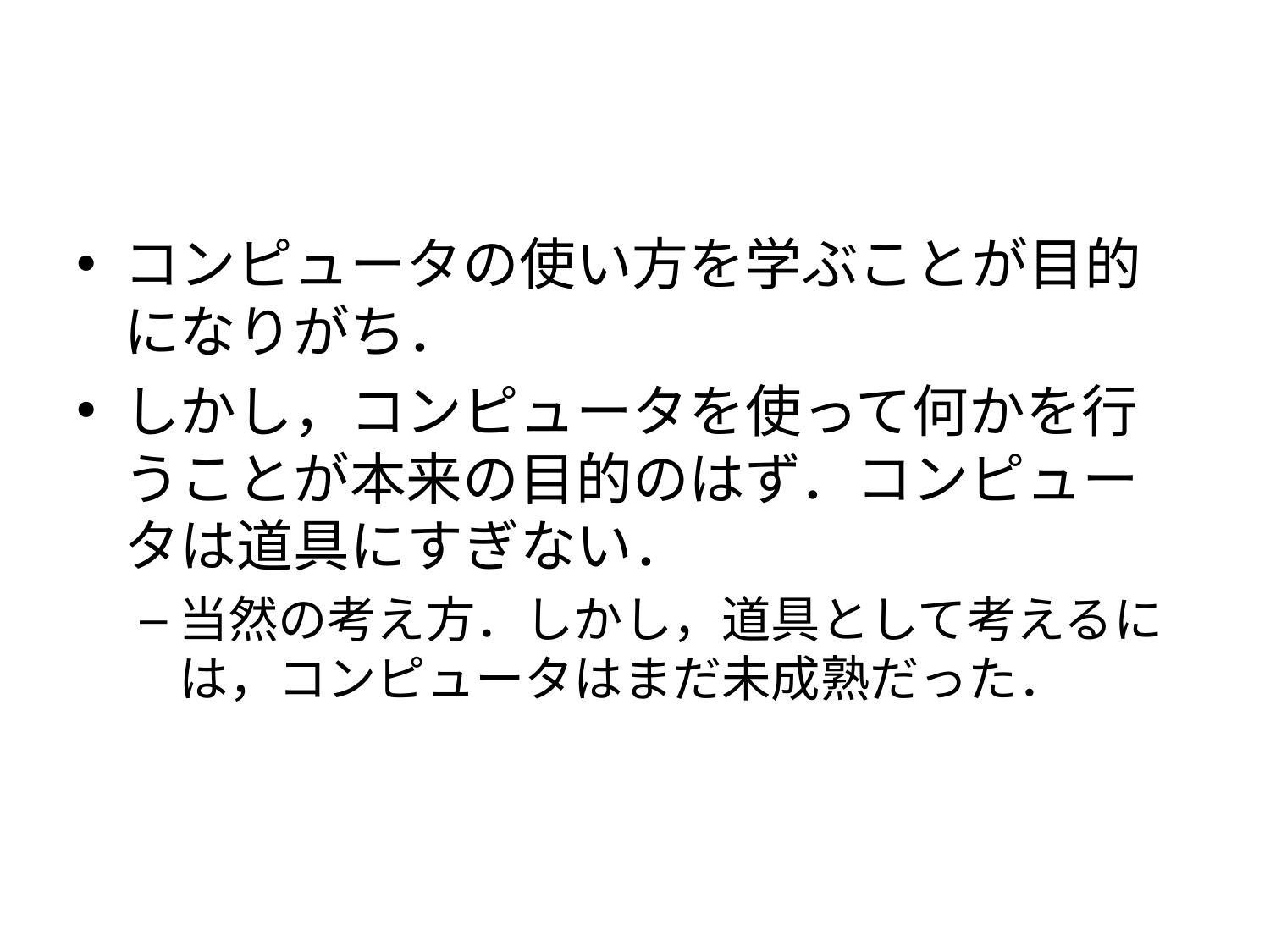

#
コンピュータの使い方を学ぶことが目的になりがち．
しかし，コンピュータを使って何かを行うことが本来の目的のはず．コンピュータは道具にすぎない．
当然の考え方．しかし，道具として考えるには，コンピュータはまだ未成熟だった．